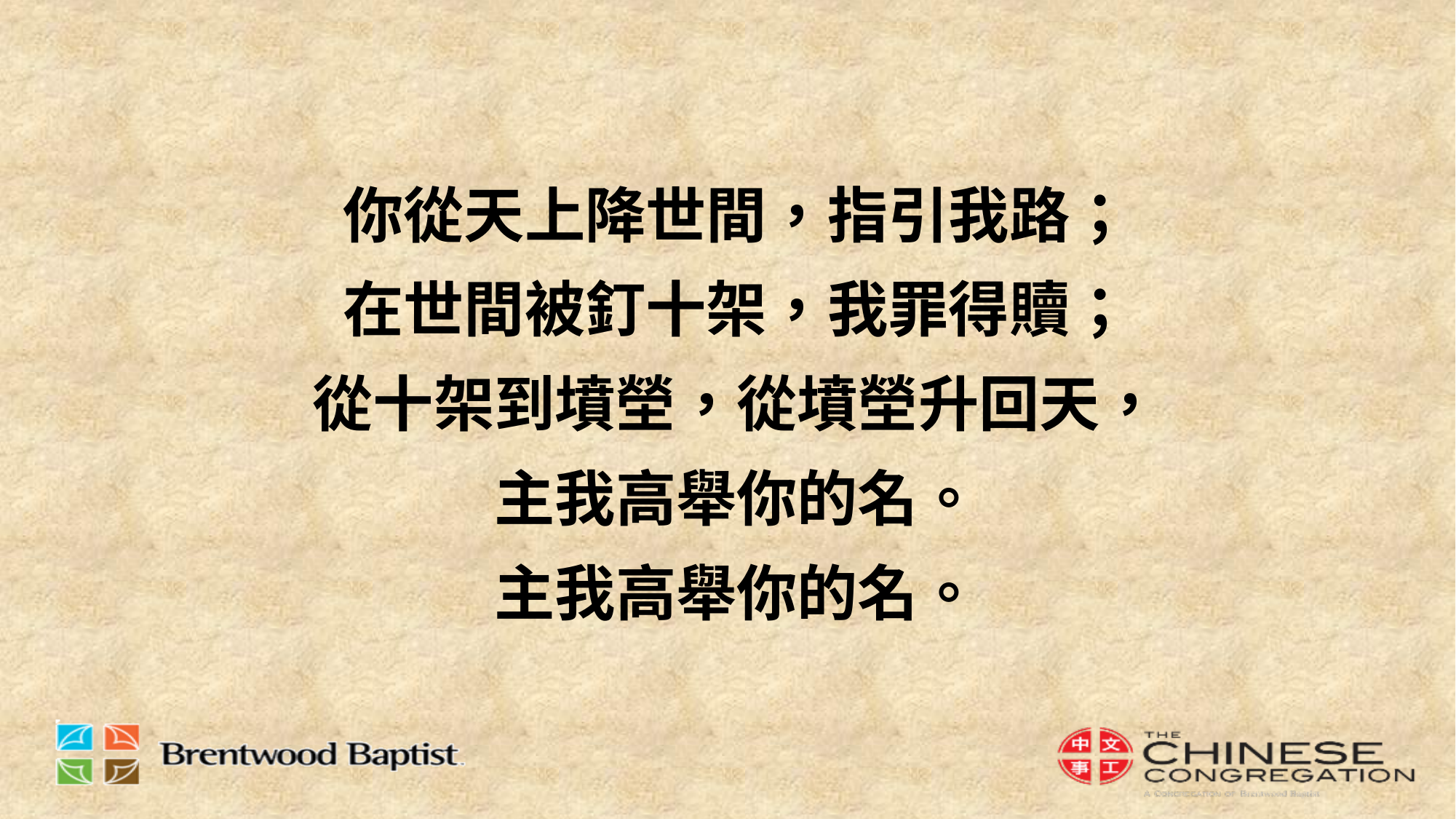

# 你從天上降世間，指引我路； 在世間被釘十架，我罪得贖； 從十架到墳塋，從墳塋升回天， 主我高舉你的名。 主我高舉你的名。